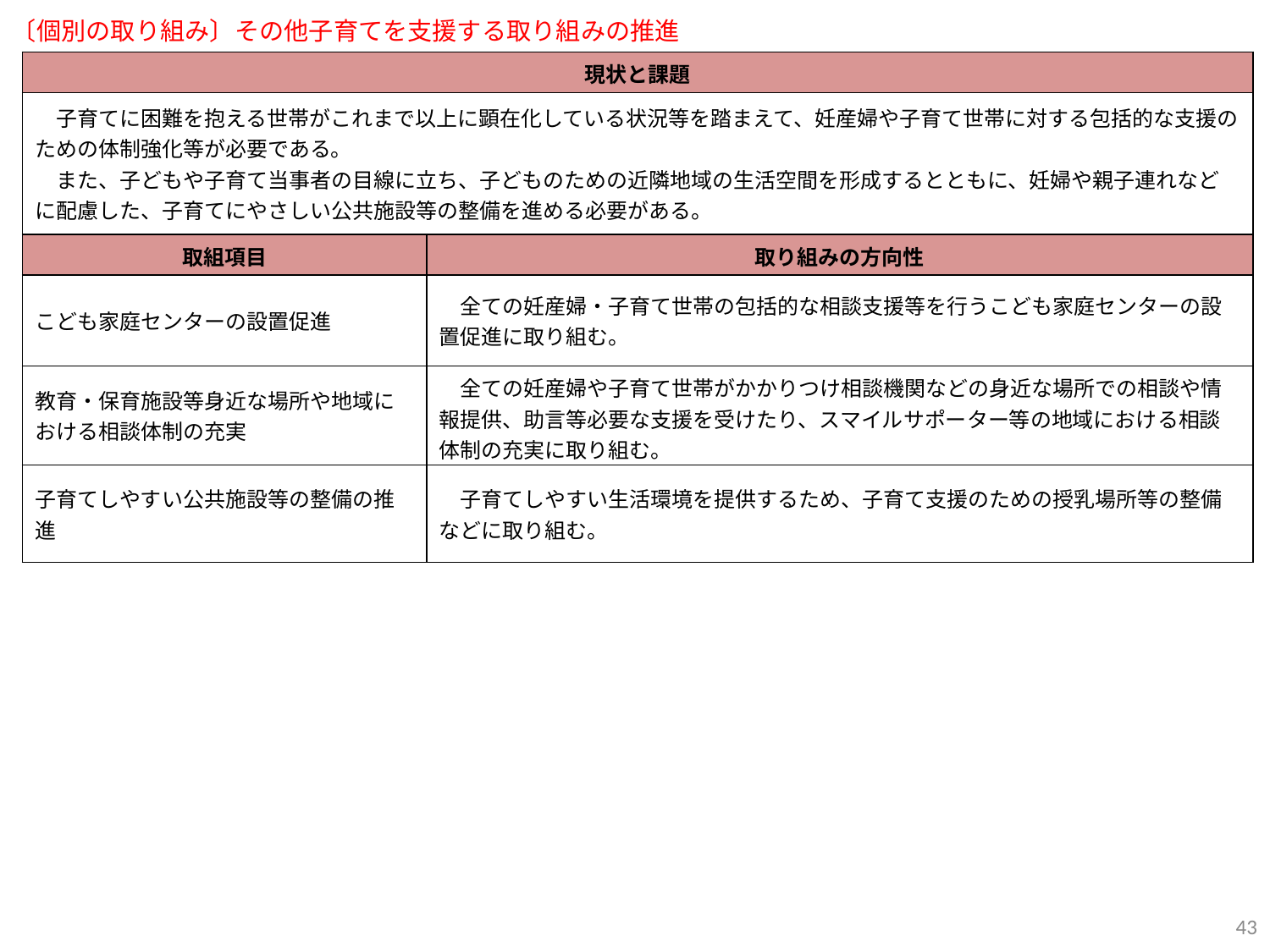

〔個別の取り組み〕その他子育てを支援する取り組みの推進
| 現状と課題 |  |
| --- | --- |
| 子育てに困難を抱える世帯がこれまで以上に顕在化している状況等を踏まえて、妊産婦や子育て世帯に対する包括的な支援のための体制強化等が必要である。 　また、子どもや子育て当事者の目線に立ち、子どものための近隣地域の生活空間を形成するとともに、妊婦や親子連れなどに配慮した、子育てにやさしい公共施設等の整備を進める必要がある。 |  |
| 取組項目 | 取り組みの方向性 |
| こども家庭センターの設置促進 | 全ての妊産婦・子育て世帯の包括的な相談支援等を行うこども家庭センターの設置促進に取り組む。 |
| 教育・保育施設等身近な場所や地域における相談体制の充実 | 全ての妊産婦や子育て世帯がかかりつけ相談機関などの身近な場所での相談や情報提供、助言等必要な支援を受けたり、スマイルサポーター等の地域における相談体制の充実に取り組む。 |
| 子育てしやすい公共施設等の整備の推進 | 子育てしやすい生活環境を提供するため、子育て支援のための授乳場所等の整備などに取り組む。 |
43